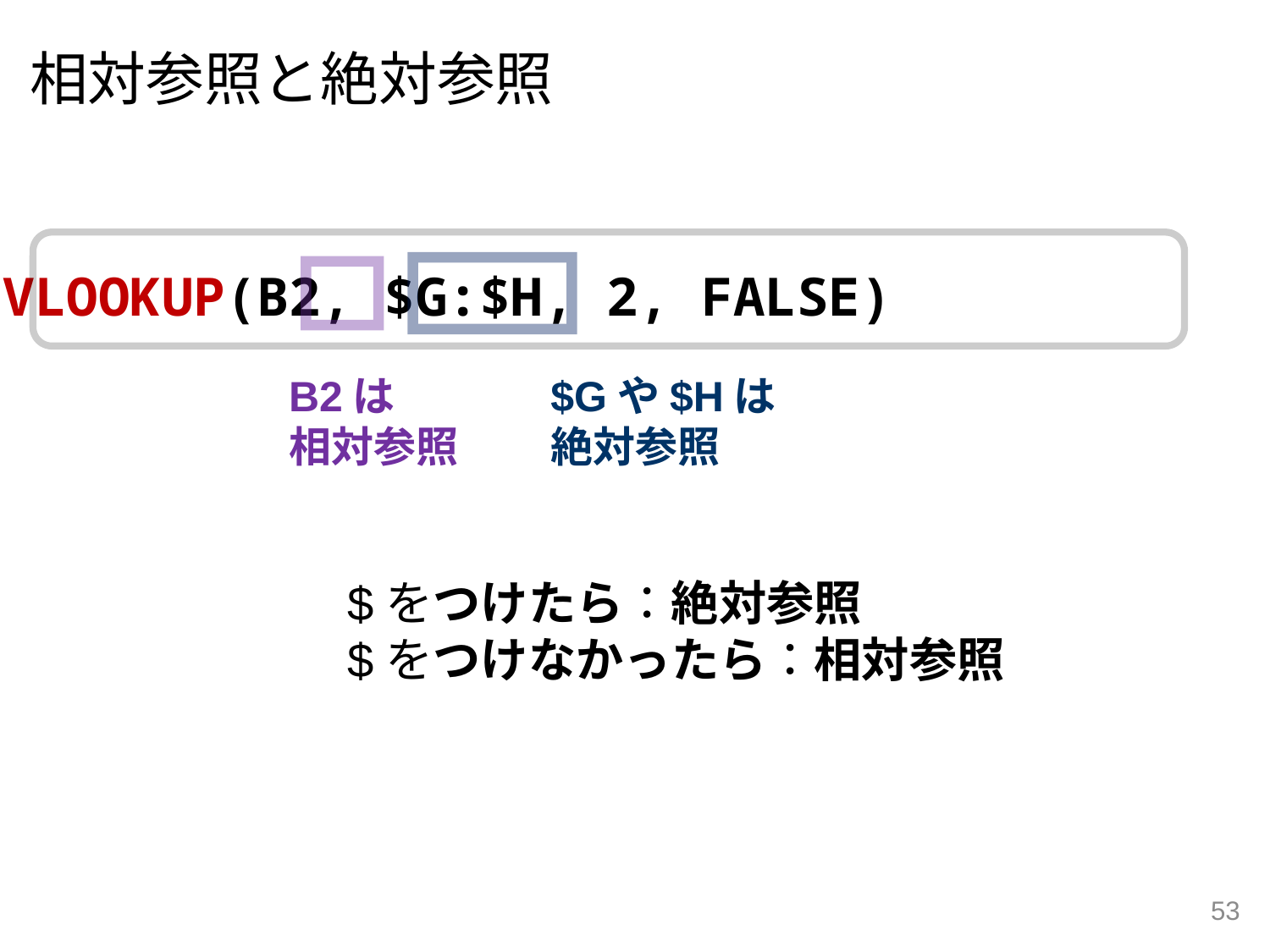

# 相対参照と絶対参照

=VLOOKUP(B2, $G:$H, 2, FALSE)

B2は
相対参照
$Gや$Hは
絶対参照
$をつけたら：絶対参照
$をつけなかったら：相対参照
53